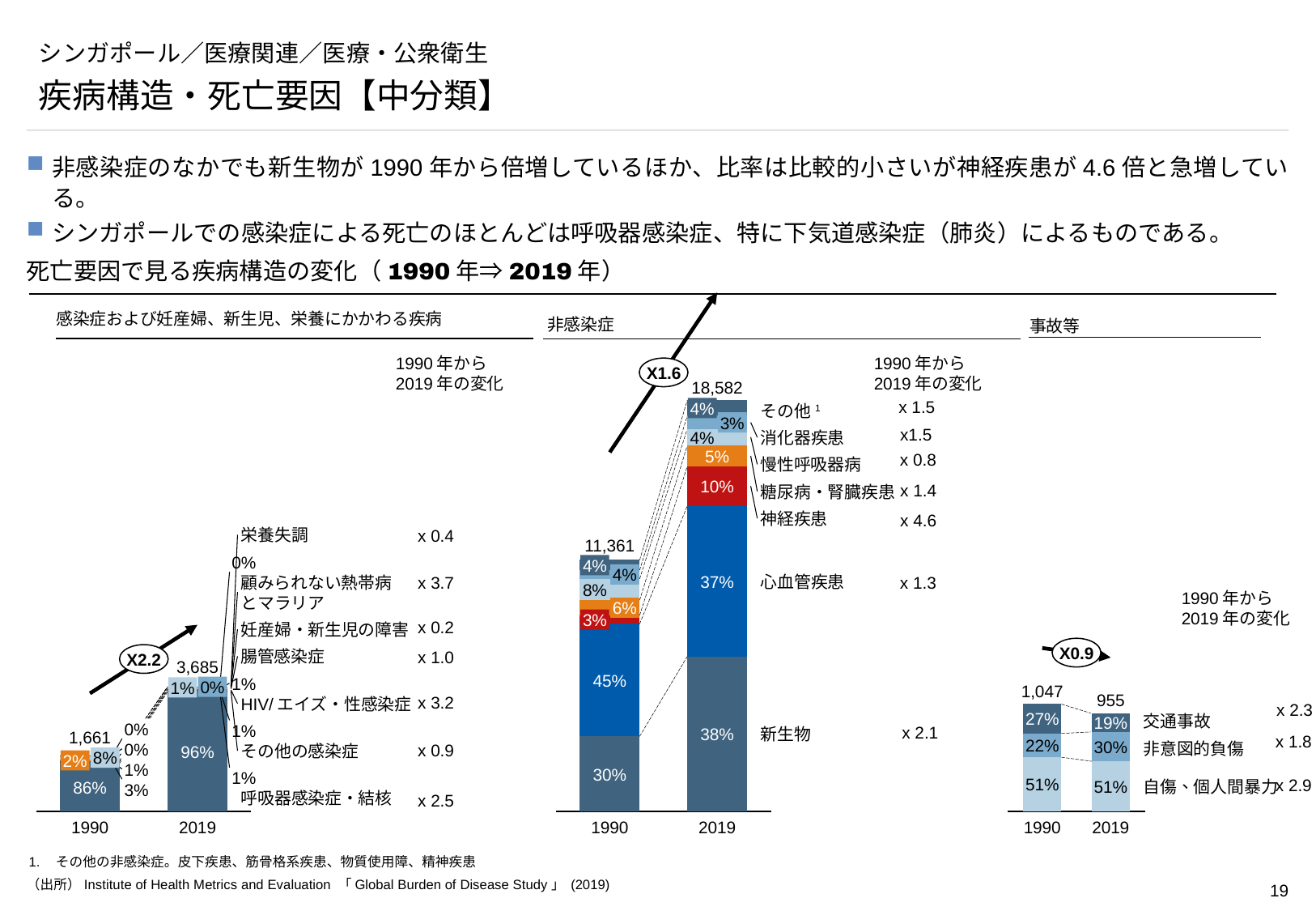

# シンガポール／医療関連／医療・公衆衛生
疾病構造・死亡要因【中分類】
非感染症のなかでも新生物が1990年から倍増しているほか、比率は比較的小さいが神経疾患が4.6倍と急増している。
シンガポールでの感染症による死亡のほとんどは呼吸器感染症、特に下気道感染症（肺炎）によるものである。
死亡要因で見る疾病構造の変化（1990年⇒2019年）
感染症および妊産婦、新生児、栄養にかかわる疾病
非感染症
事故等
1990年から2019年の変化
1990年から2019年の変化
X1.6
18,582

### Chart

| Category |  |  |  |  |  |  |  |
|---|---|---|---|---|---|---|---|
x 1.5
4%
その他1
3%
x1.5
4%
消化器疾患
x 0.8
5%
慢性呼吸器病
x 1.4
10%
糖尿病・腎臓疾患
x 4.6
神経疾患
x 0.4
栄養失調
11,361
0%
4%
4%
x 3.7
x 1.3
37%
心血管疾患
顧みられない熱帯病
とマラリア
8%
1990年から2019年の変化
6%
3%
x 0.2
妊産婦・新生児の障害
X0.9
x 1.0
X2.2
腸管感染症
3,685
45%
1%

### Chart

| Category |  |  |  |  |  |  |  |
|---|---|---|---|---|---|---|---|
0%
1%
1,047
x 3.2
955
x 2.3

### Chart

| Category |  |  |  |
|---|---|---|---|
HIV/エイズ・性感染症
27%
交通事故
19%
x 2.1
0%
1%
38%
新生物
x 1.8
1,661
x 0.9
22%
30%
非意図的負傷
0%
その他の感染症
96%
8%
2%
1%
30%
1%
x 2.9
51%
51%
自傷、個人間暴力
86%
3%
x 2.5
呼吸器感染症・結核
1990
2019
1990
2019
1990
2019
1.	その他の非感染症。皮下疾患、筋骨格系疾患、物質使用障、精神疾患
（出所）Institute of Health Metrics and Evaluation 「Global Burden of Disease Study」 (2019)